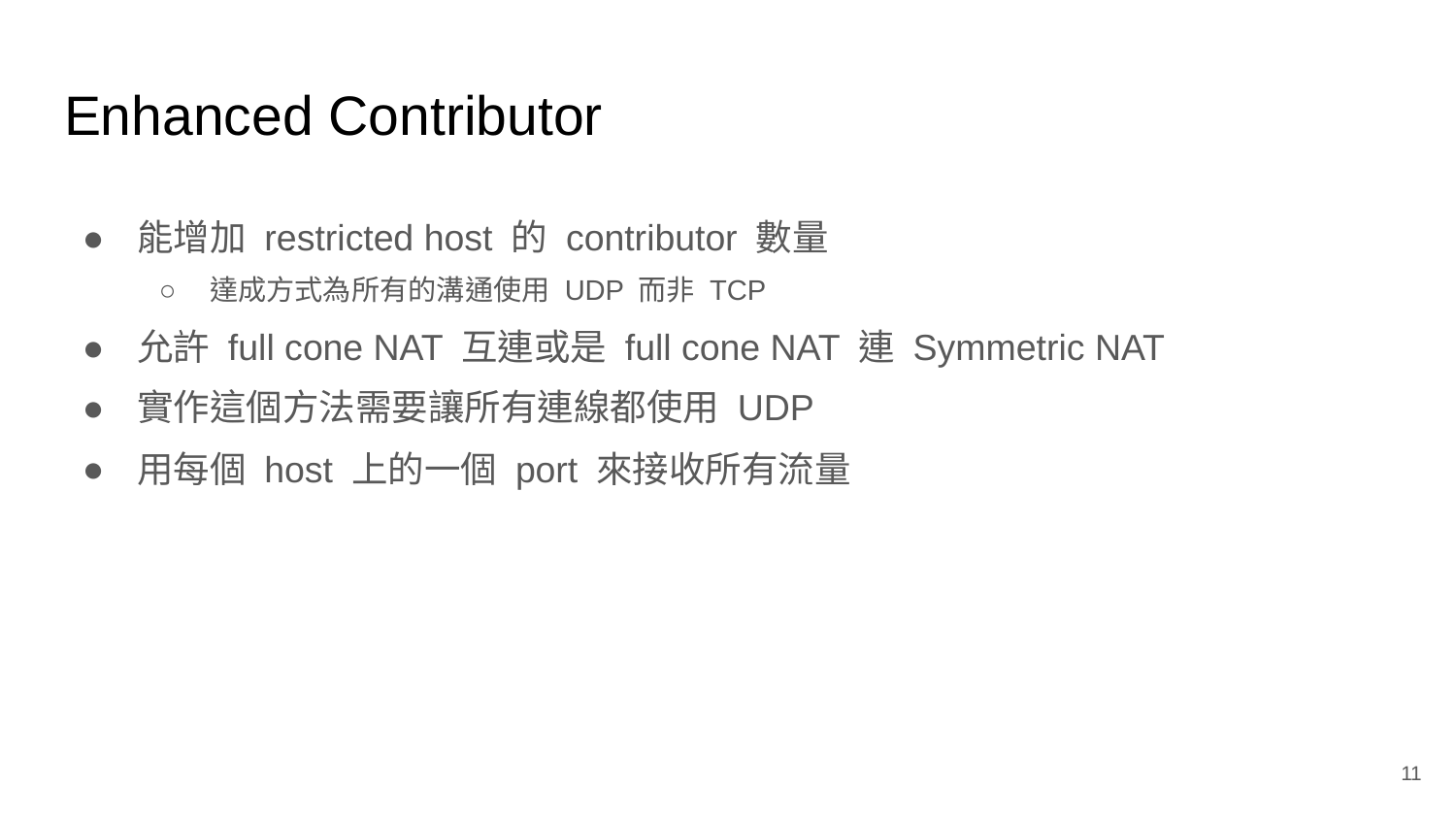

# Enhanced Contributor
能增加 restricted host 的 contributor 數量
達成方式為所有的溝通使用 UDP 而非 TCP
允許 full cone NAT 互連或是 full cone NAT 連 Symmetric NAT
實作這個方法需要讓所有連線都使用 UDP
用每個 host 上的一個 port 來接收所有流量

11